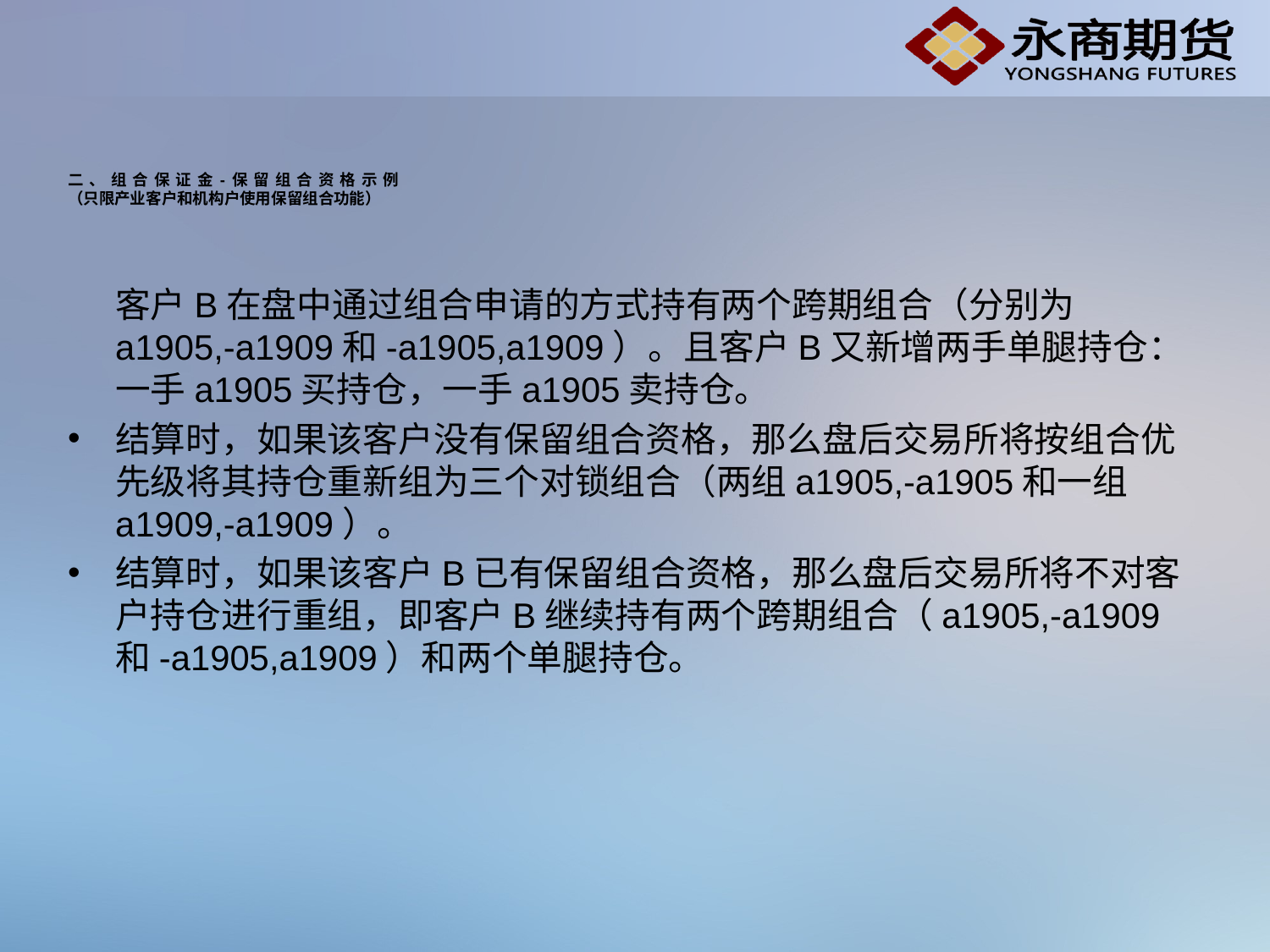

# 二、组合保证金-保留组合资格示例 （只限产业客户和机构户使用保留组合功能）
     客户B在盘中通过组合申请的方式持有两个跨期组合（分别为a1905,-a1909和-a1905,a1909）。且客户B又新增两手单腿持仓：一手a1905买持仓，一手a1905卖持仓。
结算时，如果该客户没有保留组合资格，那么盘后交易所将按组合优先级将其持仓重新组为三个对锁组合（两组a1905,-a1905和一组a1909,-a1909）。
结算时，如果该客户B已有保留组合资格，那么盘后交易所将不对客户持仓进行重组，即客户B继续持有两个跨期组合（a1905,-a1909和-a1905,a1909）和两个单腿持仓。